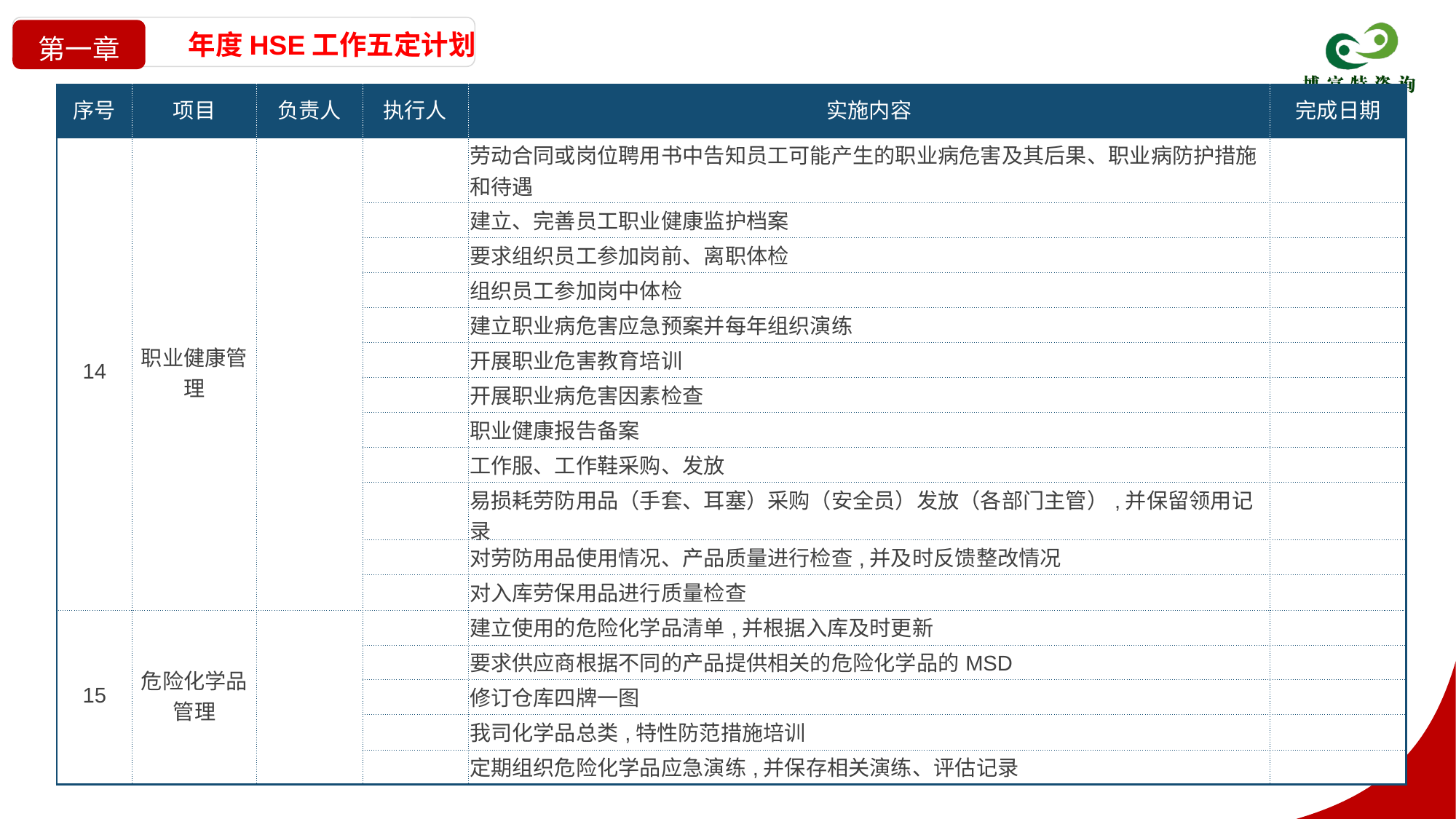

年度HSE工作五定计划
第一章
| 序号 | 项目 | 负责人 | 执行人 | 实施内容 | 完成日期 |
| --- | --- | --- | --- | --- | --- |
| 14 | 职业健康管理 |  |  | 劳动合同或岗位聘用书中告知员工可能产生的职业病危害及其后果、职业病防护措施和待遇 |  |
|  |  |  |  | 建立、完善员工职业健康监护档案 |  |
|  |  |  |  | 要求组织员工参加岗前、离职体检 |  |
|  |  |  |  | 组织员工参加岗中体检 |  |
|  |  |  |  | 建立职业病危害应急预案并每年组织演练 |  |
|  |  |  |  | 开展职业危害教育培训 |  |
|  |  |  |  | 开展职业病危害因素检查 |  |
|  |  |  |  | 职业健康报告备案 |  |
|  |  |  |  | 工作服、工作鞋采购、发放 |  |
|  |  |  |  | 易损耗劳防用品（手套、耳塞）采购（安全员）发放（各部门主管）,并保留领用记录 |  |
|  |  |  |  | 对劳防用品使用情况、产品质量进行检查,并及时反馈整改情况 |  |
|  |  |  |  | 对入库劳保用品进行质量检查 |  |
| 15 | 危险化学品管理 |  |  | 建立使用的危险化学品清单,并根据入库及时更新 |  |
|  |  |  |  | 要求供应商根据不同的产品提供相关的危险化学品的MSD |  |
|  |  |  |  | 修订仓库四牌一图 |  |
|  |  |  |  | 我司化学品总类,特性防范措施培训 |  |
|  |  |  |  | 定期组织危险化学品应急演练,并保存相关演练、评估记录 |  |